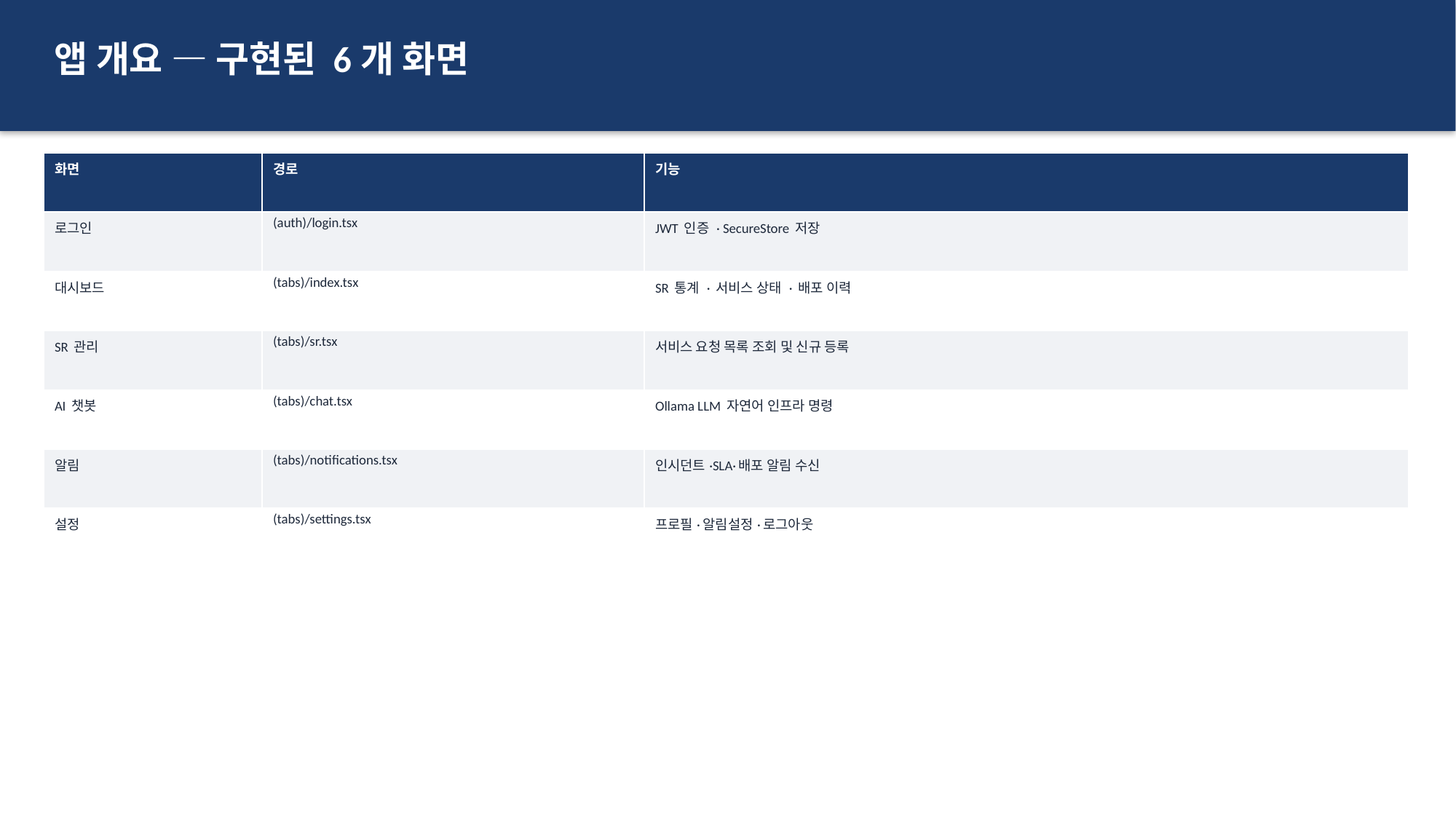

앱 개요 — 구현된 6개 화면
| 화면 | 경로 | 기능 |
| --- | --- | --- |
| 로그인 | (auth)/login.tsx | JWT 인증 · SecureStore 저장 |
| 대시보드 | (tabs)/index.tsx | SR 통계 · 서비스 상태 · 배포 이력 |
| SR 관리 | (tabs)/sr.tsx | 서비스 요청 목록 조회 및 신규 등록 |
| AI 챗봇 | (tabs)/chat.tsx | Ollama LLM 자연어 인프라 명령 |
| 알림 | (tabs)/notifications.tsx | 인시던트·SLA·배포 알림 수신 |
| 설정 | (tabs)/settings.tsx | 프로필·알림설정·로그아웃 |